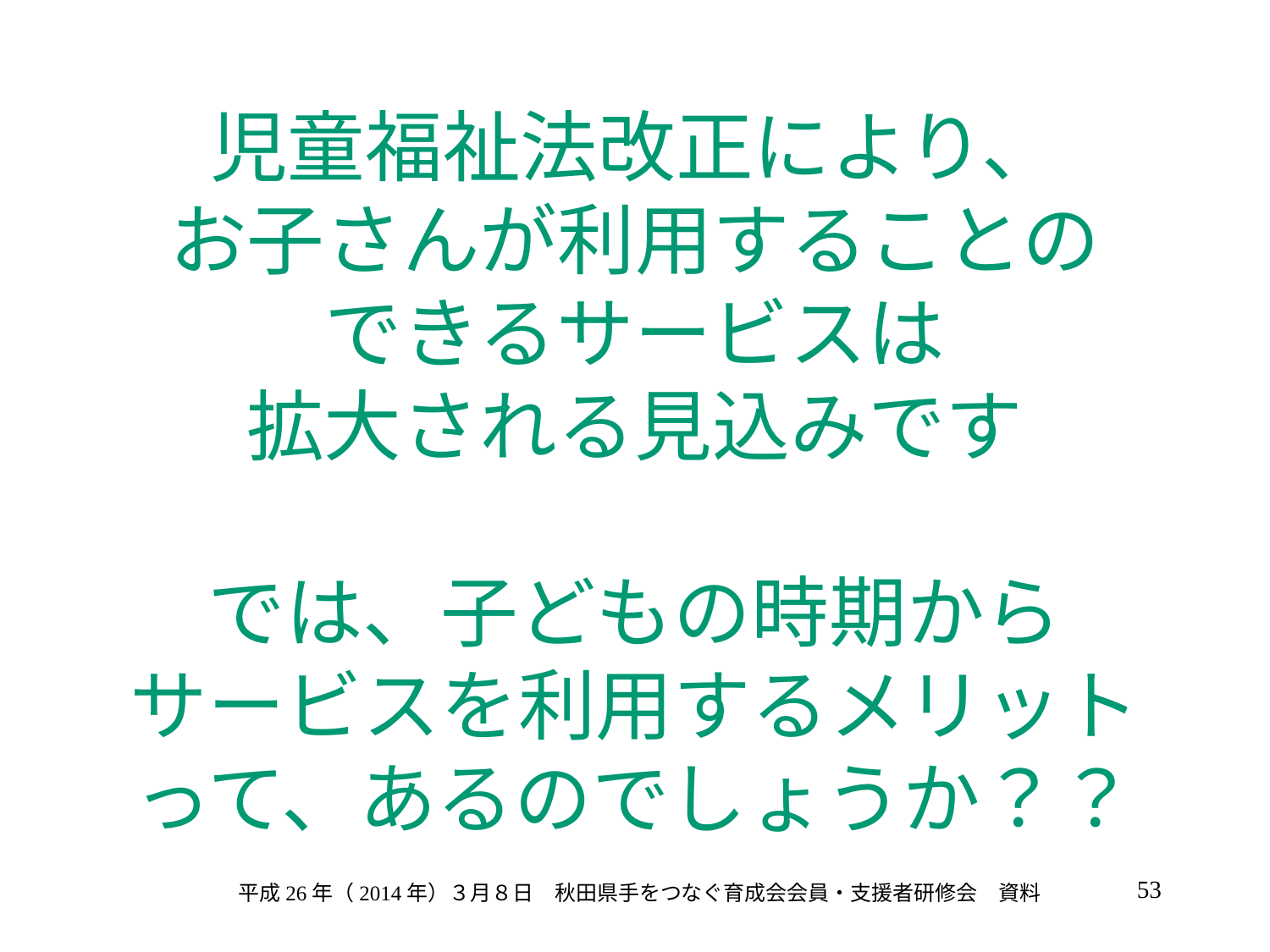

# 児童福祉法改正により、 お子さんが利用することの できるサービスは 拡大される見込みです では、子どもの時期から サービスを利用するメリット って、あるのでしょうか？？
53